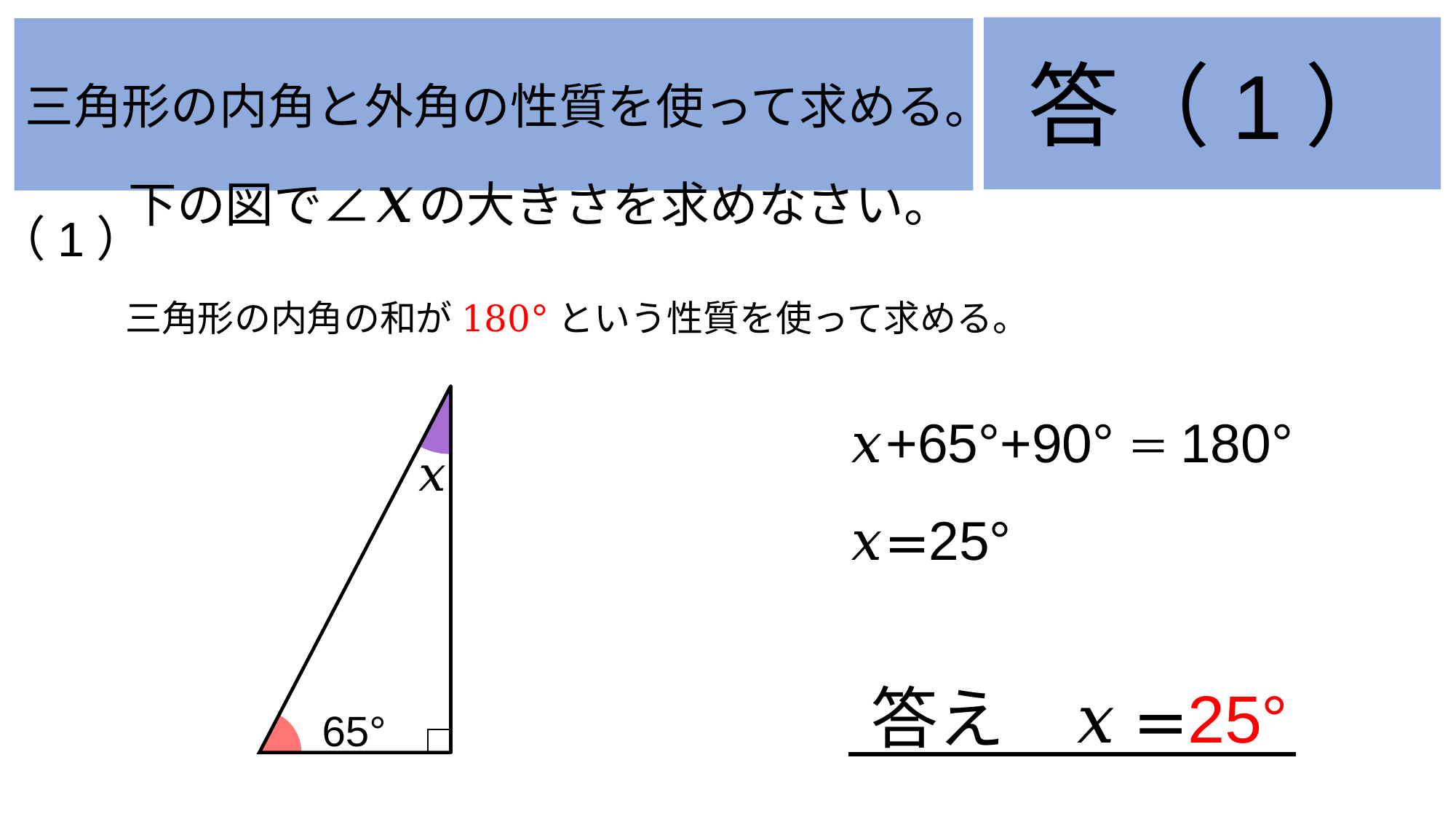

答（1）
三角形の内角と外角の性質を使って求める。
　下の図で∠𝑥の大きさを求めなさい。
（1）
三角形の内角の和が180°という性質を使って求める。

𝑥
65°

𝑥+65°+90°＝180°
𝑥=25°
答え　𝑥=25°